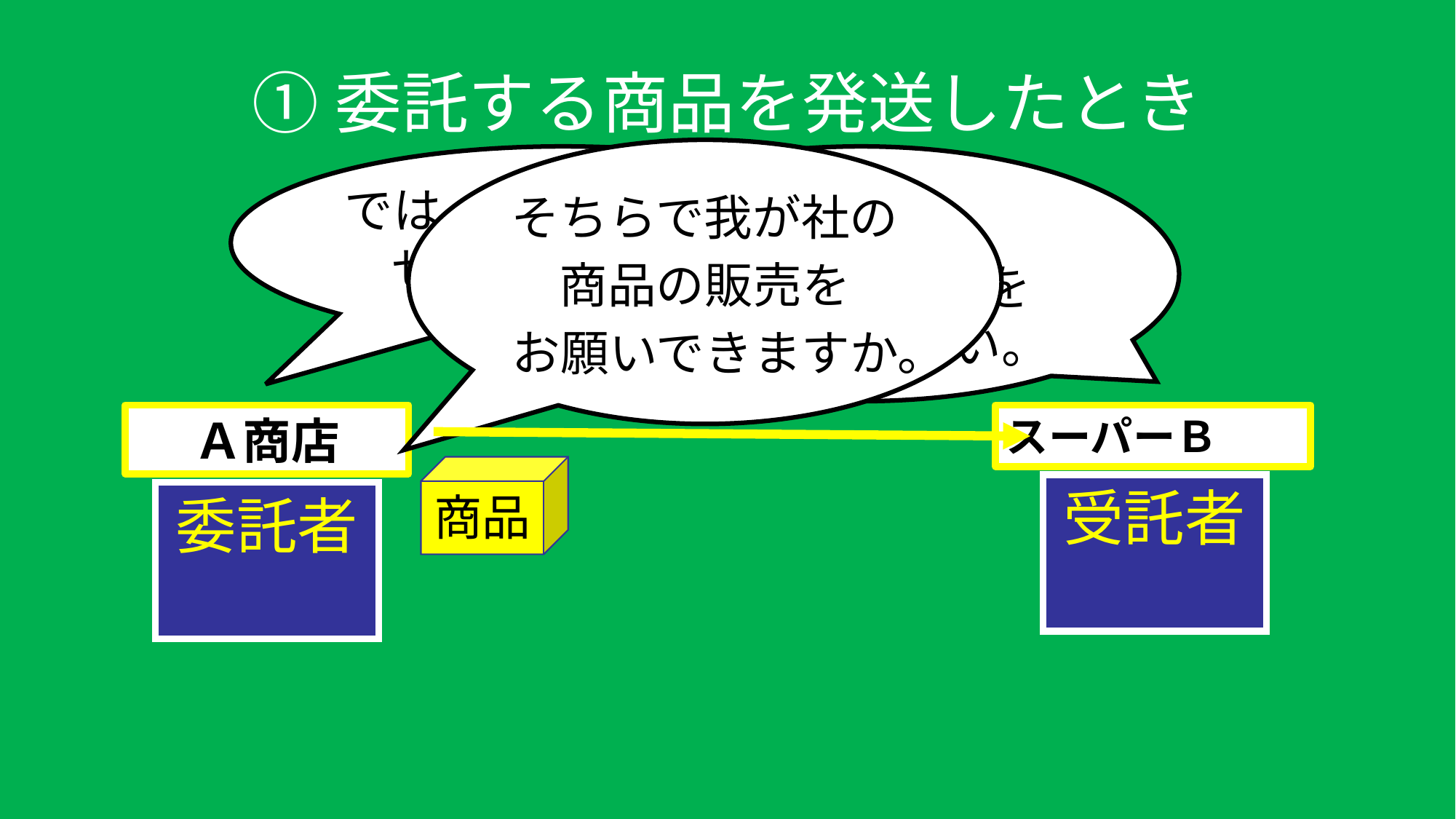

# ①委託する商品を発送したとき
そちらで我が社の
商品の販売を
お願いできますか。
では，商品を発送させていただきます。
いいですよ。
じゃあ，商品を送って下さい。

スーパーＢ
Ａ商店
商品
受託者
委託者